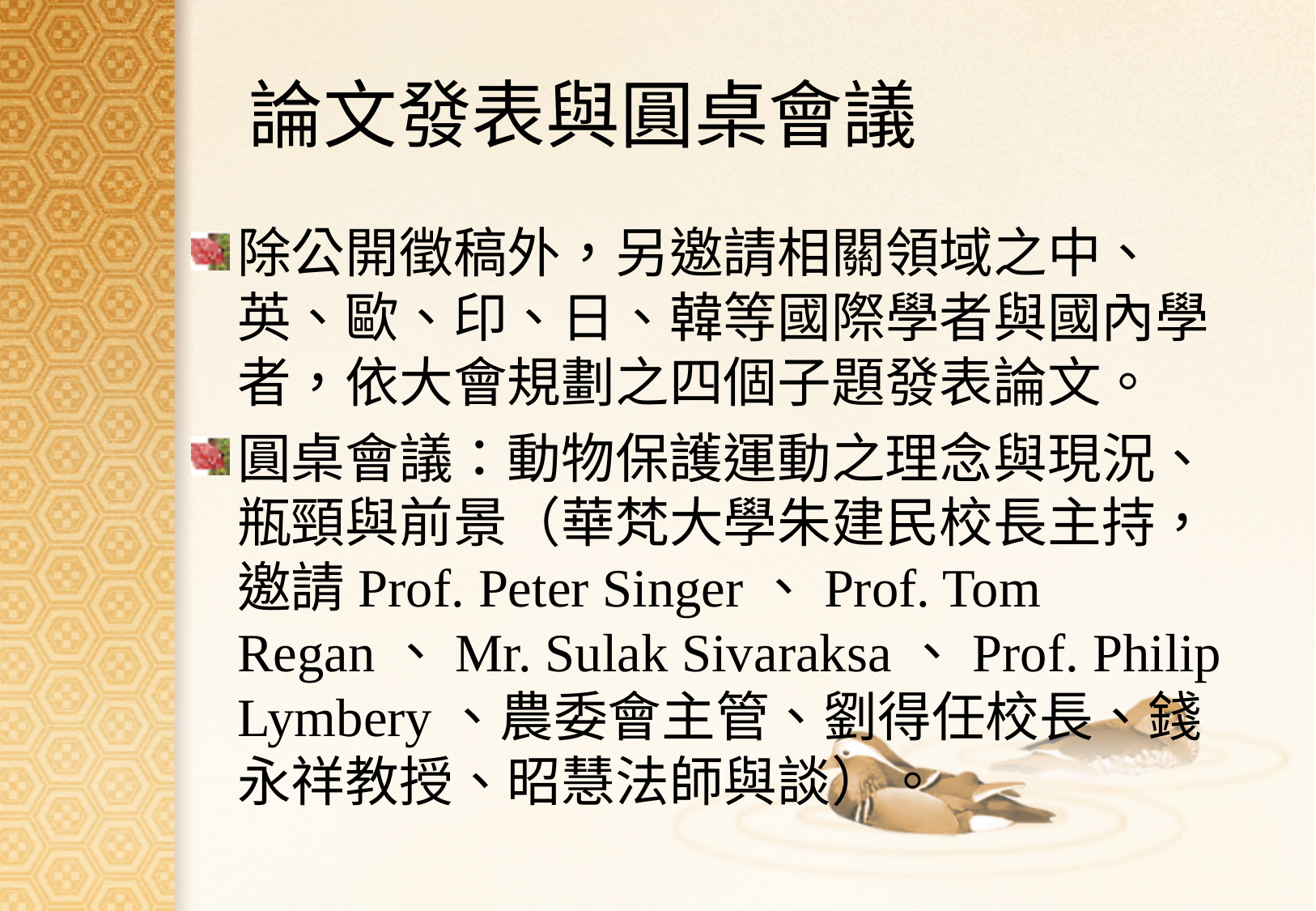

# 論文發表與圓桌會議
除公開徵稿外，另邀請相關領域之中、英、歐、印、日、韓等國際學者與國內學者，依大會規劃之四個子題發表論文。
圓桌會議：動物保護運動之理念與現況、瓶頸與前景（華梵大學朱建民校長主持，邀請Prof. Peter Singer、Prof. Tom Regan、Mr. Sulak Sivaraksa、Prof. Philip Lymbery、農委會主管、劉得任校長、錢永祥教授、昭慧法師與談）。